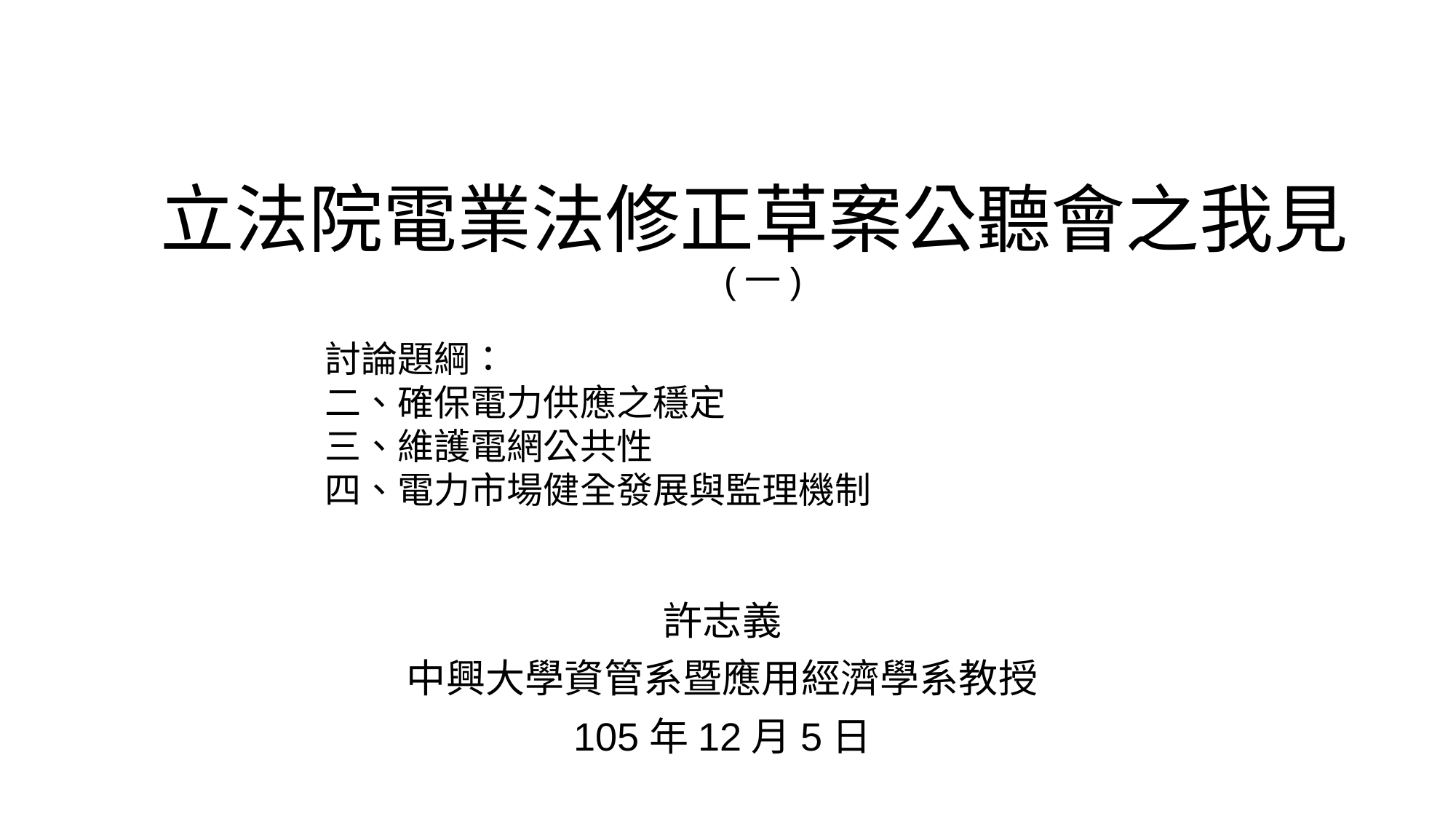

# 立法院電業法修正草案公聽會之我見(一)
討論題綱：
二、確保電力供應之穩定
三、維護電網公共性
四、電力市場健全發展與監理機制

許志義
中興大學資管系暨應用經濟學系教授
105年12月5日